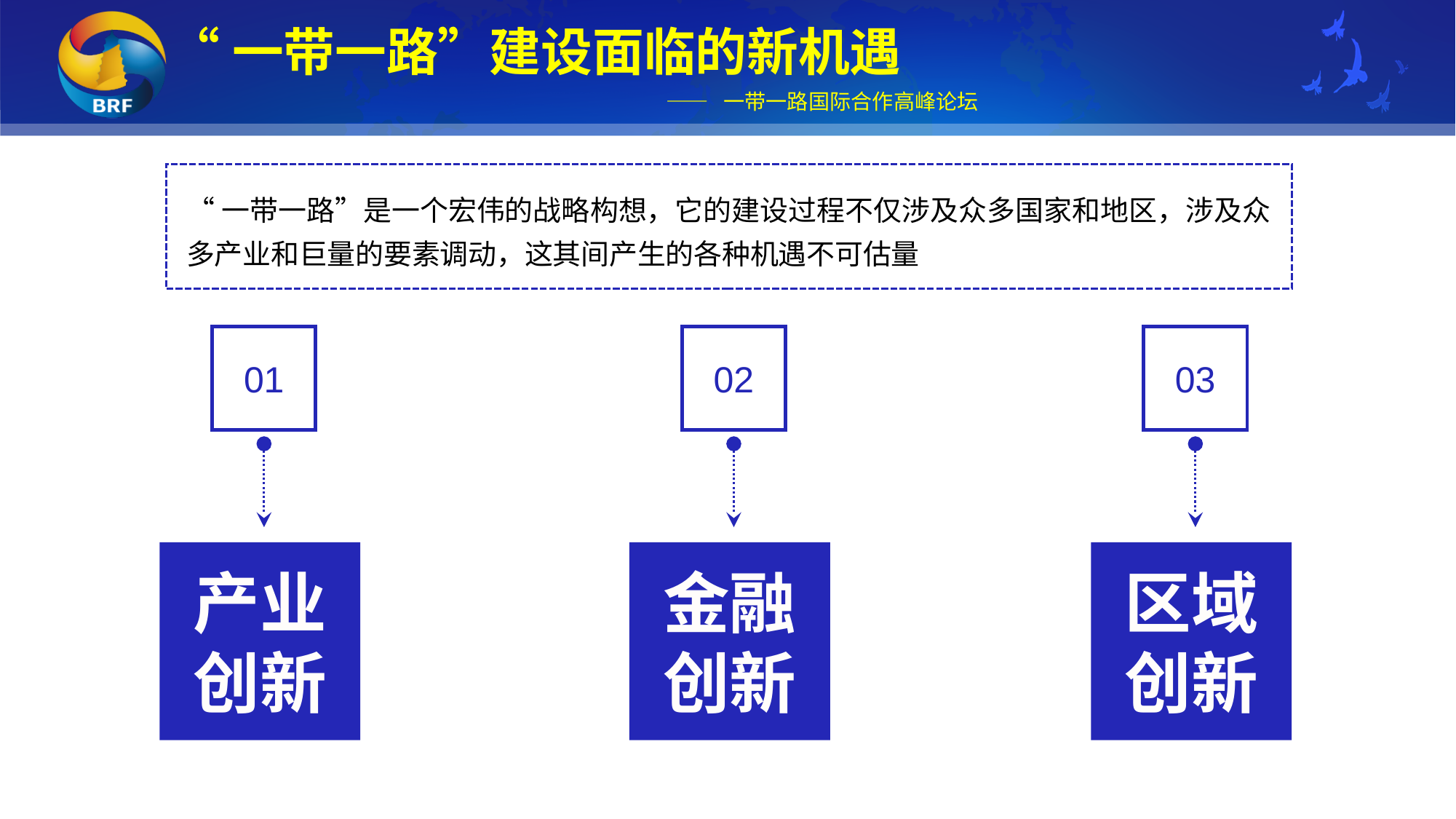

“一带一路”建设面临的新机遇
——  一带一路国际合作高峰论坛

“一带一路”是一个宏伟的战略构想，它的建设过程不仅涉及众多国家和地区，涉及众多产业和巨量的要素调动，这其间产生的各种机遇不可估量
01
02
03
产业创新
金融创新
区域创新